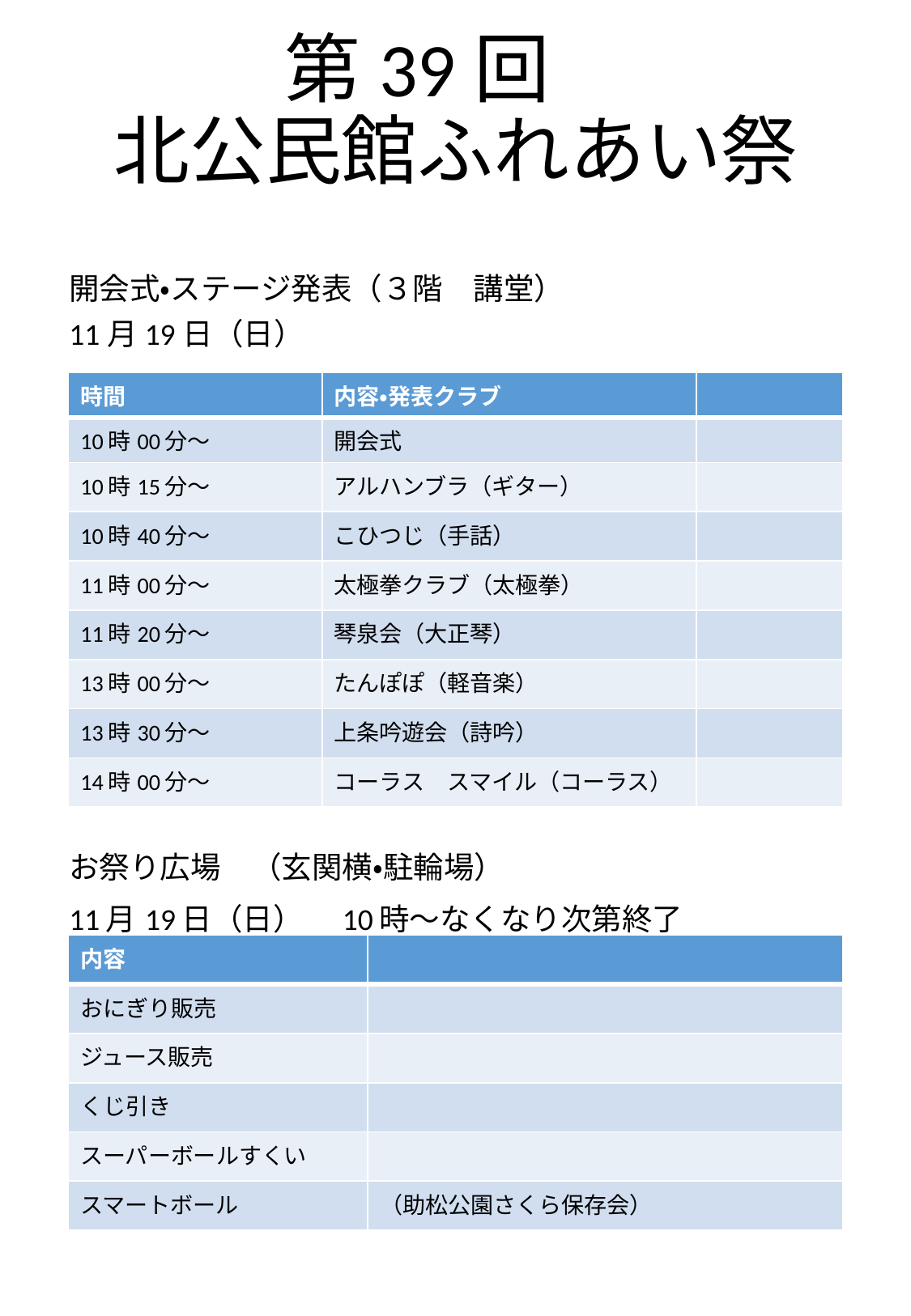

第39回　
北公民館ふれあい祭
開会式・ステージ発表（３階　講堂）
11月19日（日）
| 時間 | 内容・発表クラブ |  |
| --- | --- | --- |
| 10時00分～ | 開会式 |  |
| 10時15分～ | アルハンブラ（ギター） |  |
| 10時40分～ | こひつじ（手話） |  |
| 11時00分～ | 太極拳クラブ（太極拳） |  |
| 11時20分～ | 琴泉会（大正琴） |  |
| 13時00分～ | たんぽぽ（軽音楽） |  |
| 13時30分～ | 上条吟遊会（詩吟） |  |
| 14時00分～ | コーラス　スマイル（コーラス） |  |
お祭り広場　（玄関横・駐輪場）
11月19日（日）　10時～なくなり次第終了
| 内容 |  |
| --- | --- |
| おにぎり販売 |  |
| ジュース販売 |  |
| くじ引き |  |
| スーパーボールすくい |  |
| スマートボール | （助松公園さくら保存会） |